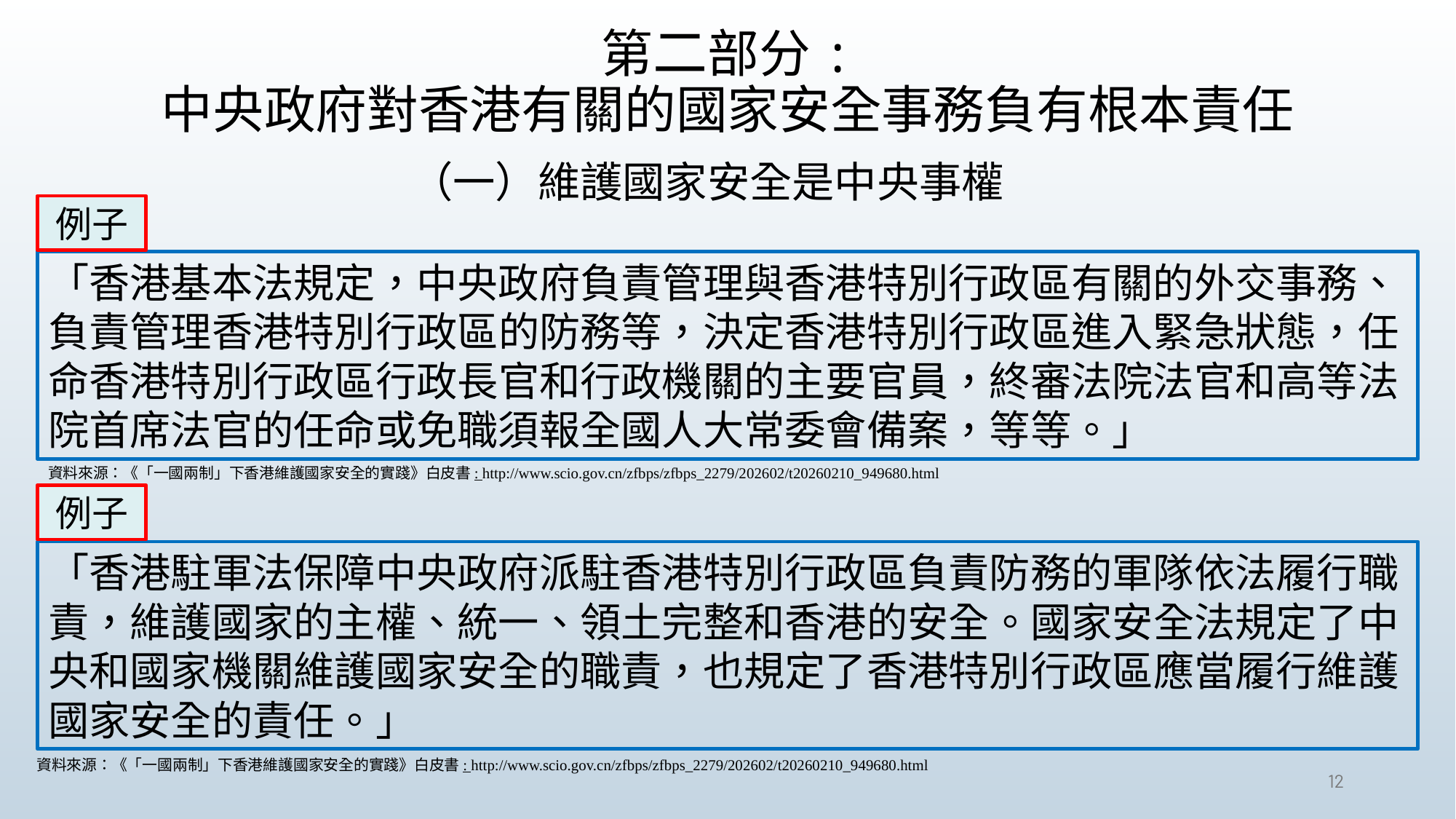

第二部分:
中央政府對香港有關的國家安全事務負有根本責任
（一）維護國家安全是中央事權
例子
「香港基本法規定，中央政府負責管理與香港特別行政區有關的外交事務、負責管理香港特別行政區的防務等，決定香港特別行政區進入緊急狀態，任命香港特別行政區行政長官和行政機關的主要官員，終審法院法官和高等法院首席法官的任命或免職須報全國人大常委會備案，等等。」
資料來源：《「一國兩制」下香港維護國家安全的實踐》白皮書: http://www.scio.gov.cn/zfbps/zfbps_2279/202602/t20260210_949680.html
例子
「香港駐軍法保障中央政府派駐香港特別行政區負責防務的軍隊依法履行職責，維護國家的主權、統一、領土完整和香港的安全。國家安全法規定了中央和國家機關維護國家安全的職責，也規定了香港特別行政區應當履行維護國家安全的責任。」
資料來源：《「一國兩制」下香港維護國家安全的實踐》白皮書: http://www.scio.gov.cn/zfbps/zfbps_2279/202602/t20260210_949680.html
12